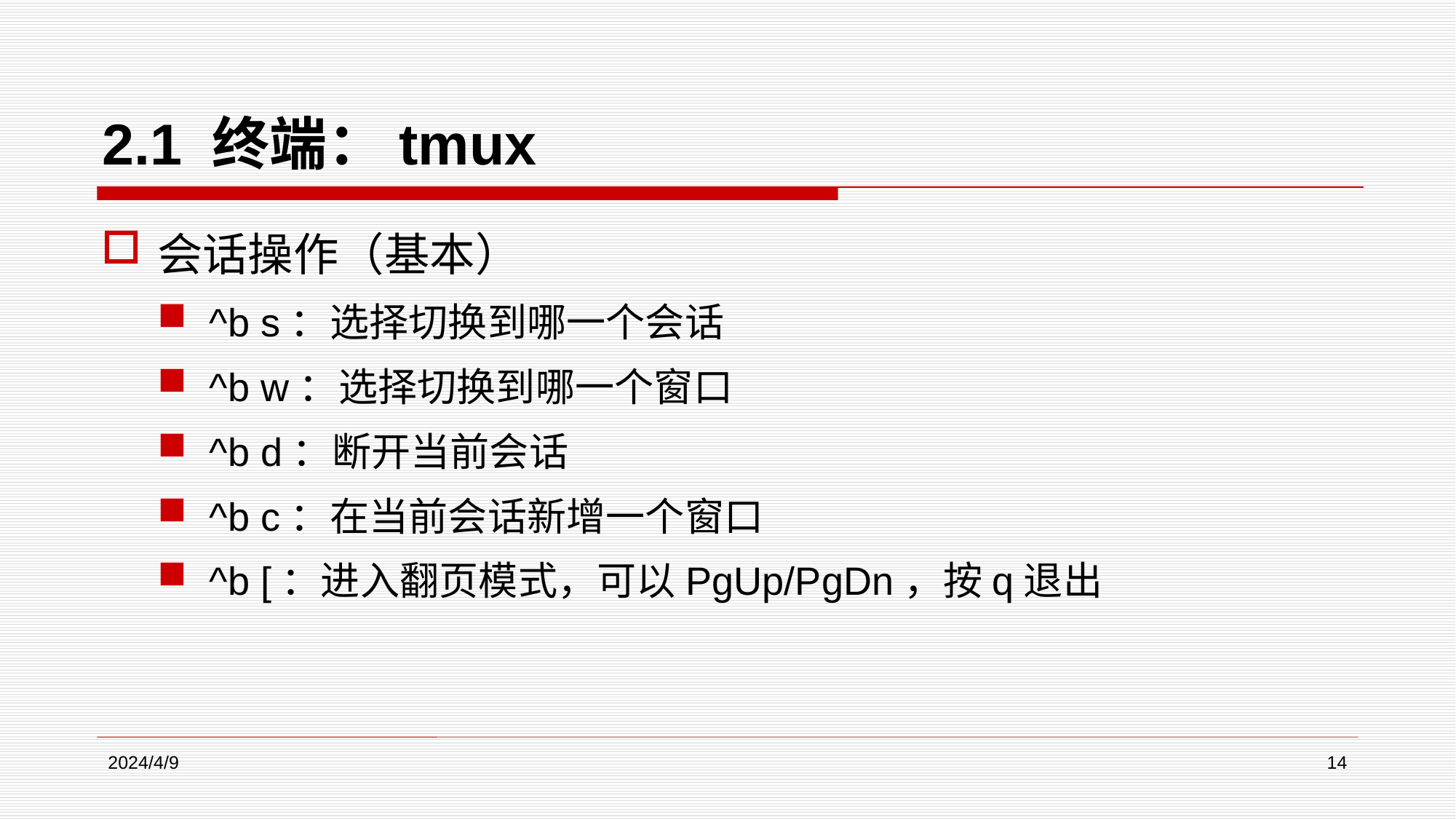

# 2.1 终端：tmux
会话操作（基本）
^b s：选择切换到哪一个会话
^b w：选择切换到哪一个窗口
^b d：断开当前会话
^b c：在当前会话新增一个窗口
^b [：进入翻页模式，可以PgUp/PgDn，按q退出
2024/4/9
14